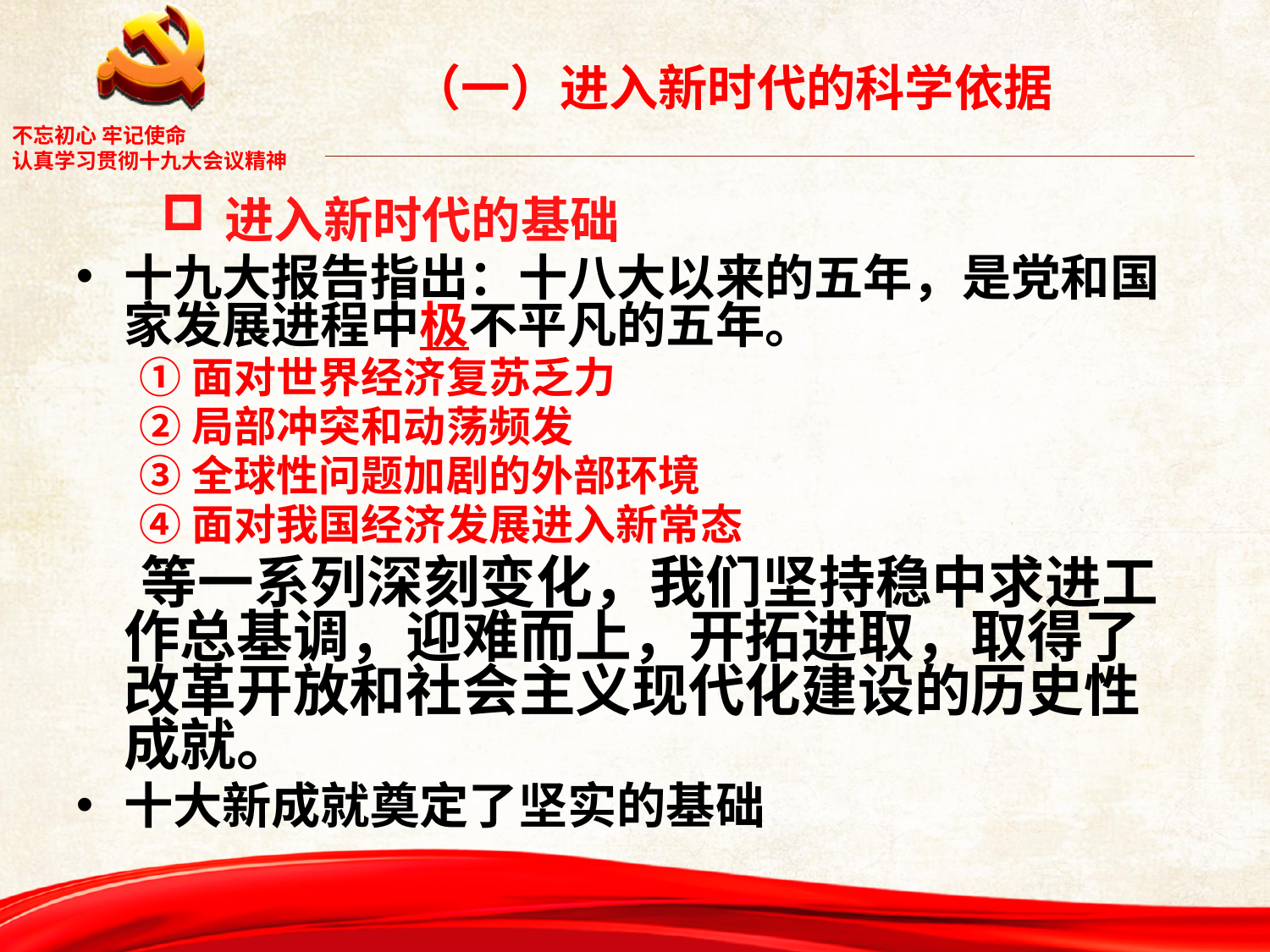

（一）进入新时代的科学依据
# 进入新时代的基础
十九大报告指出：十八大以来的五年，是党和国家发展进程中极不平凡的五年。
①面对世界经济复苏乏力
②局部冲突和动荡频发
③全球性问题加剧的外部环境
④面对我国经济发展进入新常态
    等一系列深刻变化，我们坚持稳中求进工作总基调，迎难而上，开拓进取，取得了改革开放和社会主义现代化建设的历史性成就。
十大新成就奠定了坚实的基础
9